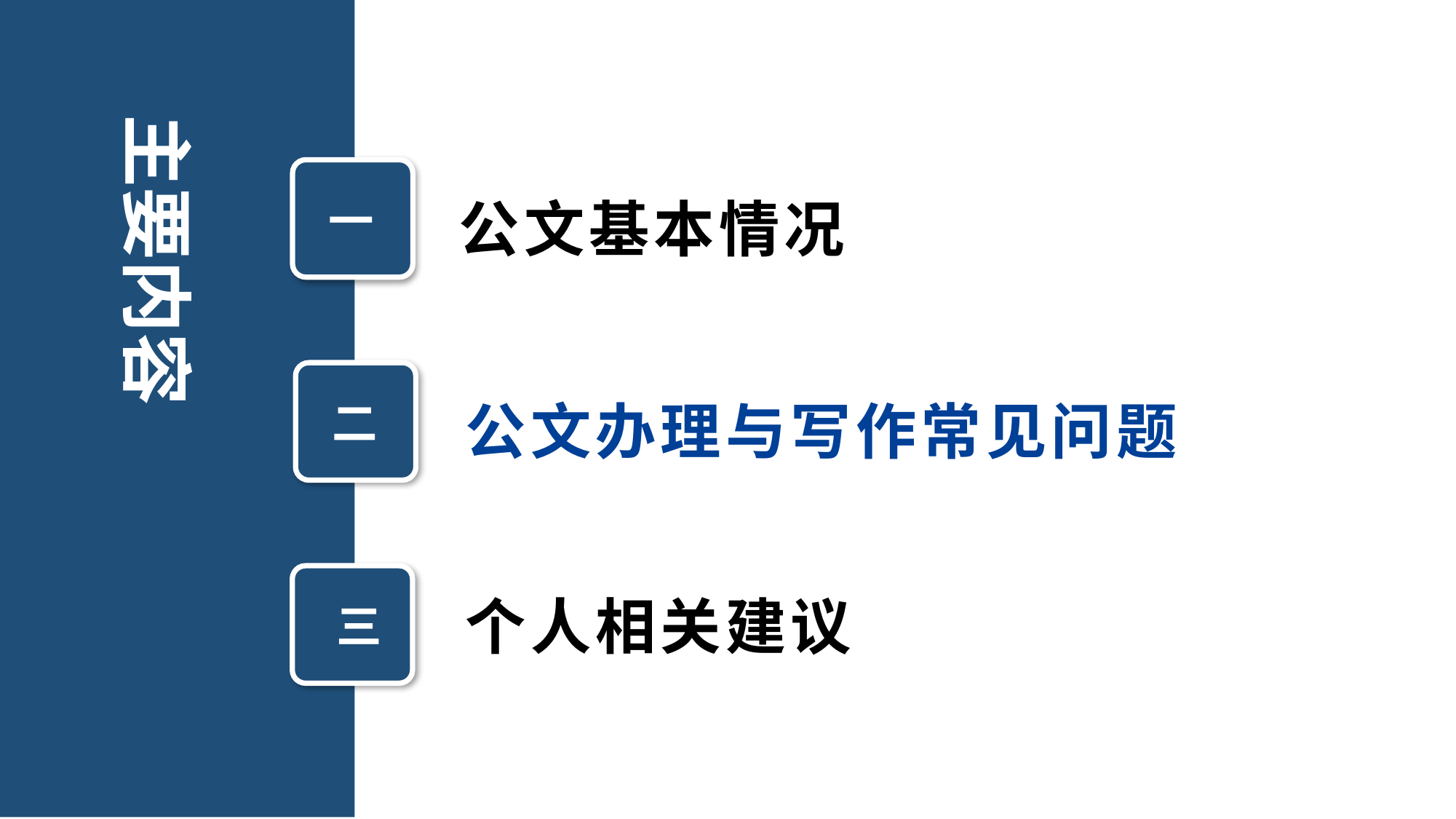

主要内容

一
公文基本情况

二
公文办理与写作常见问题

三
个人相关建议